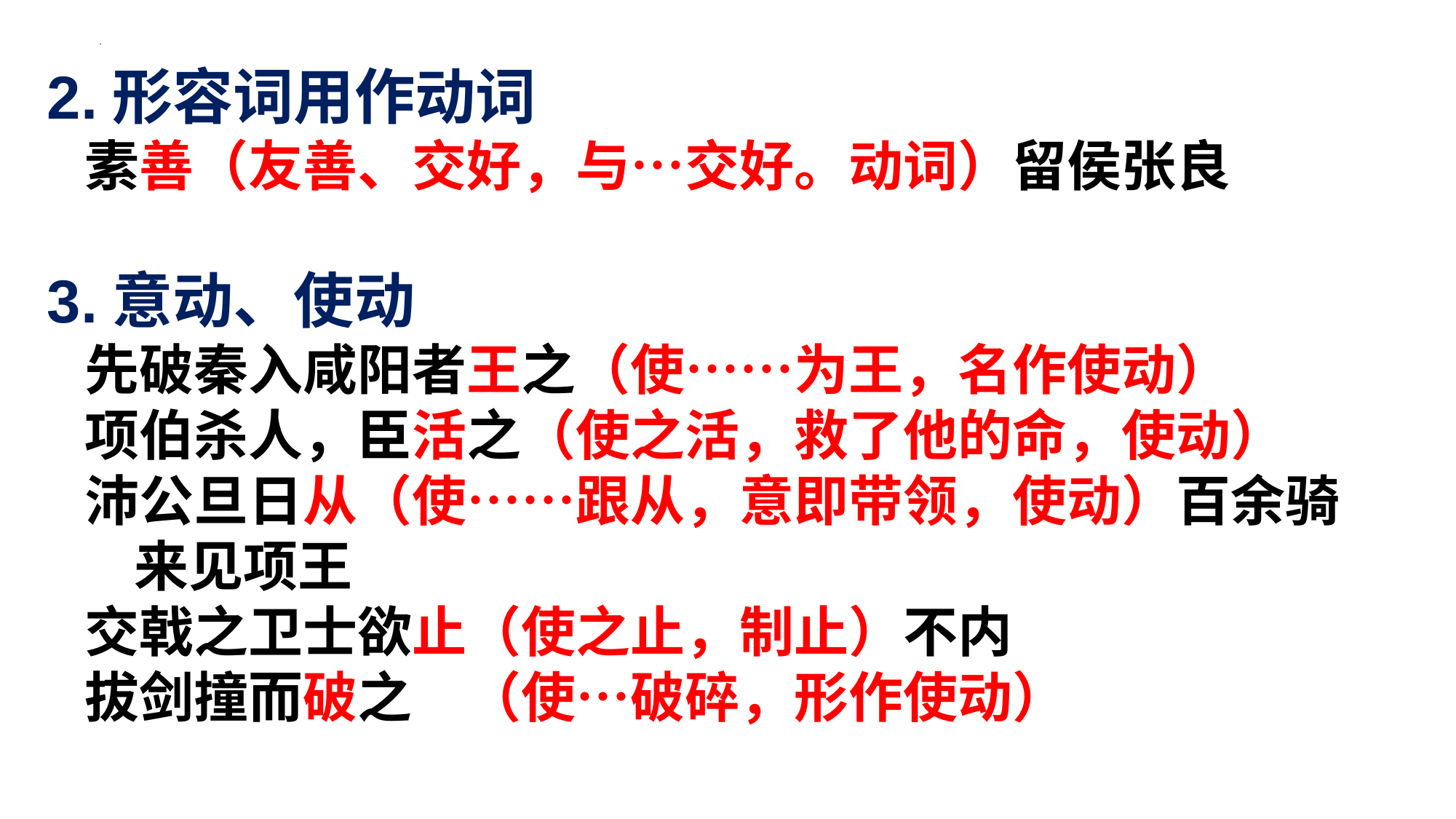

2.形容词用作动词
  素善（友善、交好，与…交好。动词）留侯张良

3.意动、使动
  先破秦入咸阳者王之（使……为王，名作使动）
  项伯杀人，臣活之（使之活，救了他的命，使动）
  沛公旦日从（使……跟从，意即带领，使动）百余骑
      来见项王
  交戟之卫士欲止（使之止，制止）不内
  拔剑撞而破之　（使…破碎，形作使动）